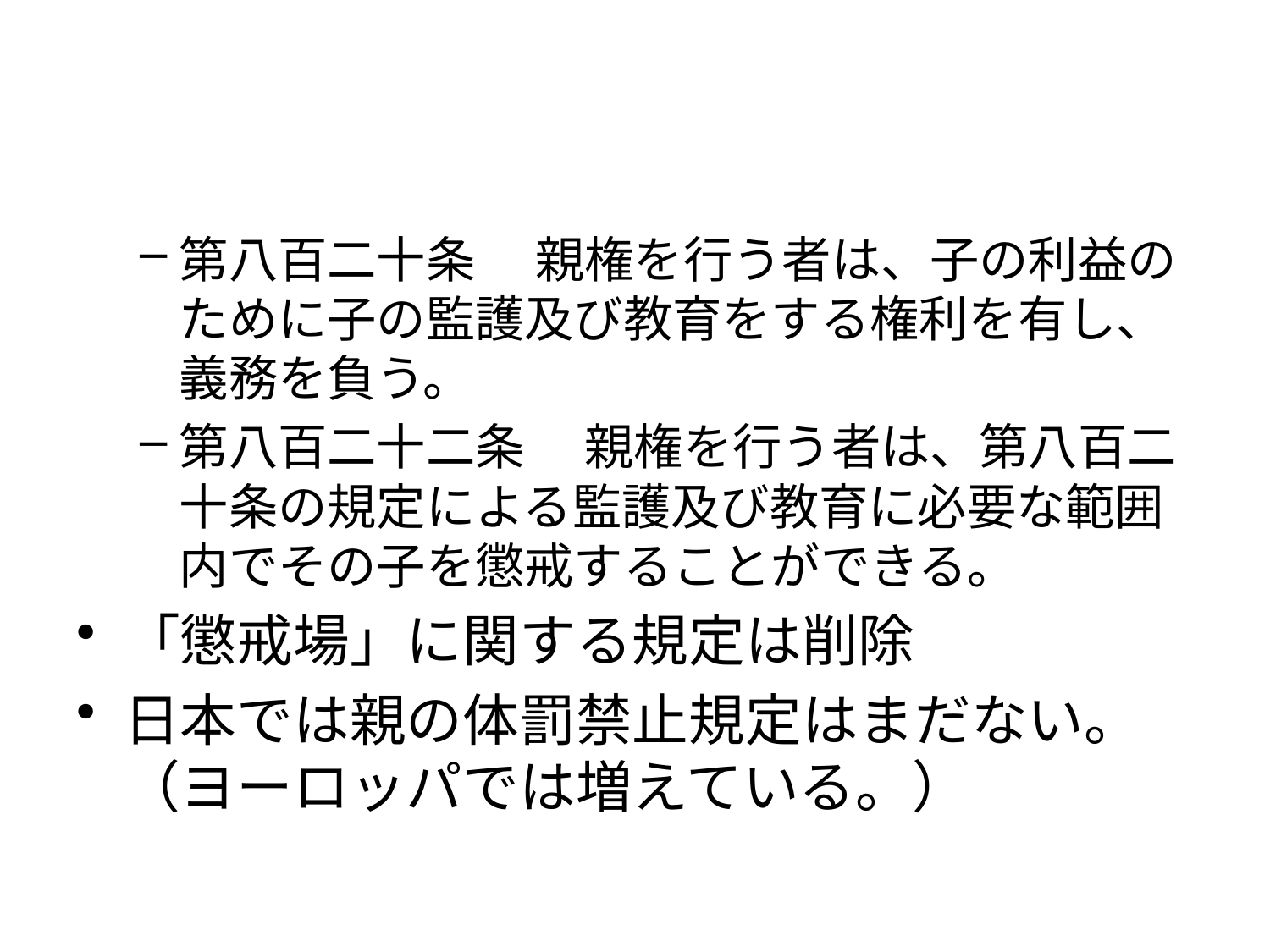

#
第八百二十条 　親権を行う者は、子の利益のために子の監護及び教育をする権利を有し、義務を負う。
第八百二十二条 　親権を行う者は、第八百二十条の規定による監護及び教育に必要な範囲内でその子を懲戒することができる。
「懲戒場」に関する規定は削除
日本では親の体罰禁止規定はまだない。（ヨーロッパでは増えている。）